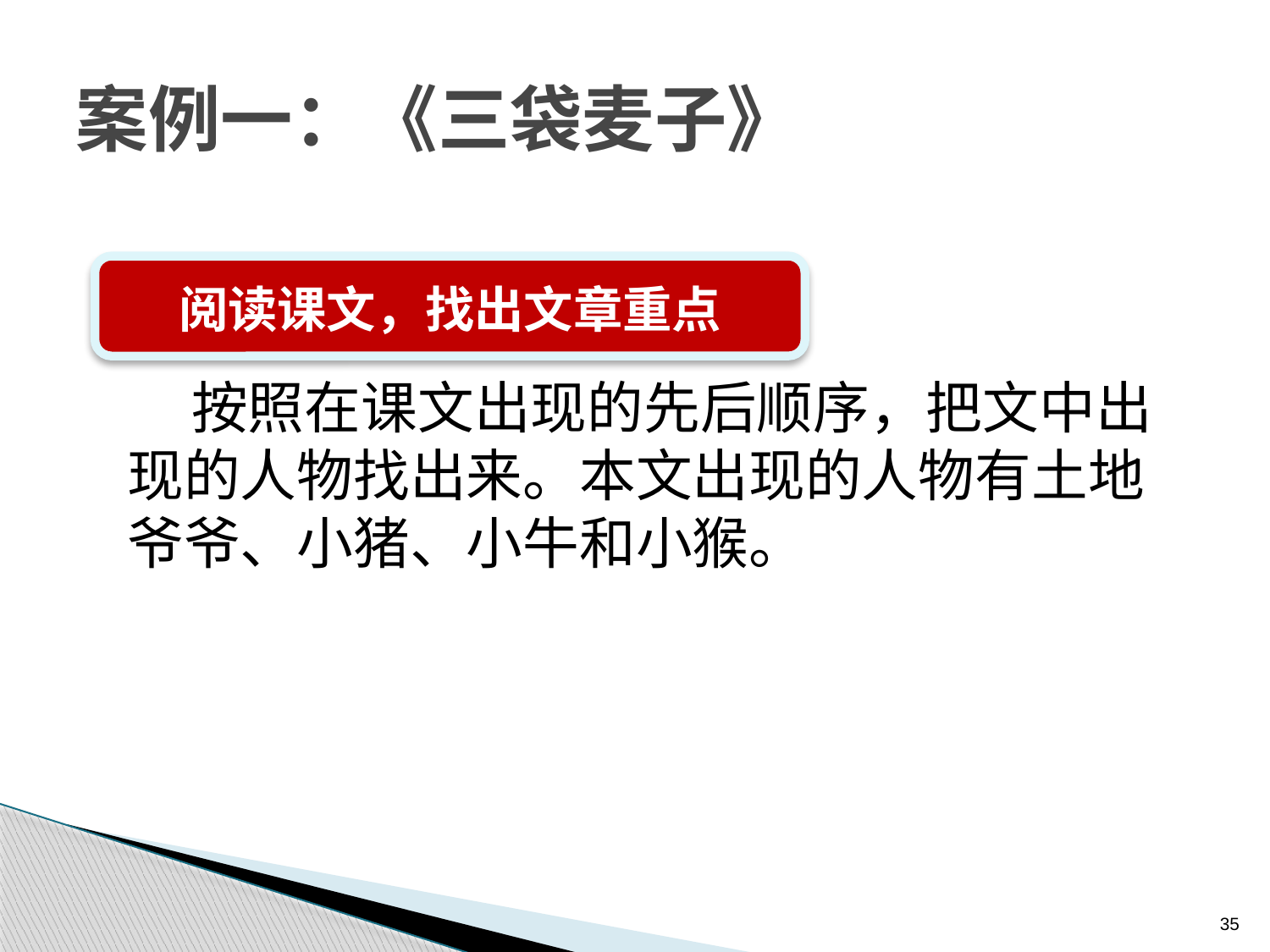

# 案例一：《三袋麦子》
阅读课文，找出文章重点
    按照在课文出现的先后顺序，把文中出现的人物找出来。本文出现的人物有土地爷爷、小猪、小牛和小猴。

35